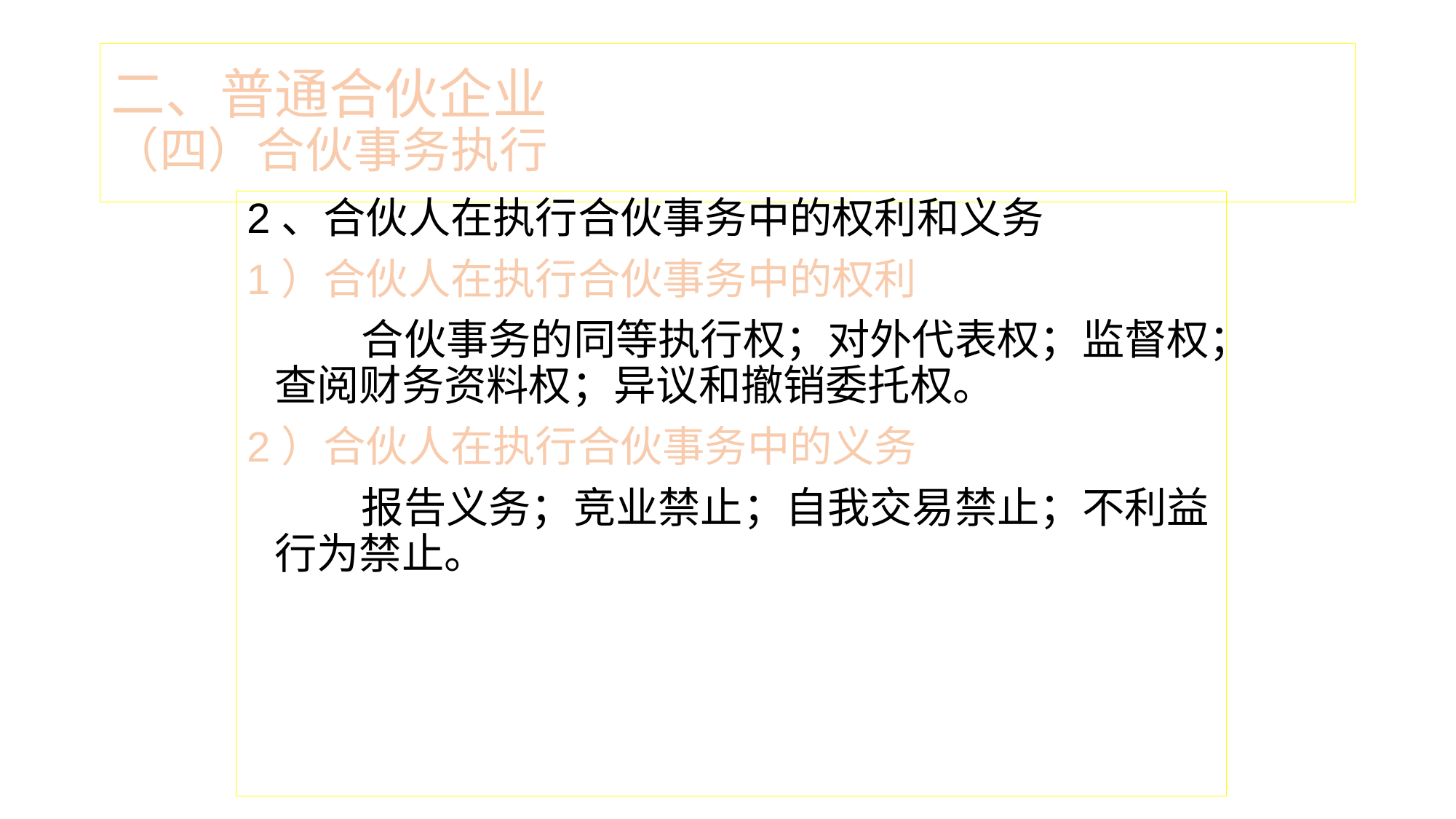

# 二、普通合伙企业 （四）合伙事务执行
2、合伙人在执行合伙事务中的权利和义务
1）合伙人在执行合伙事务中的权利
           合伙事务的同等执行权；对外代表权；监督权；查阅财务资料权；异议和撤销委托权。
2）合伙人在执行合伙事务中的义务
           报告义务；竞业禁止；自我交易禁止；不利益行为禁止。